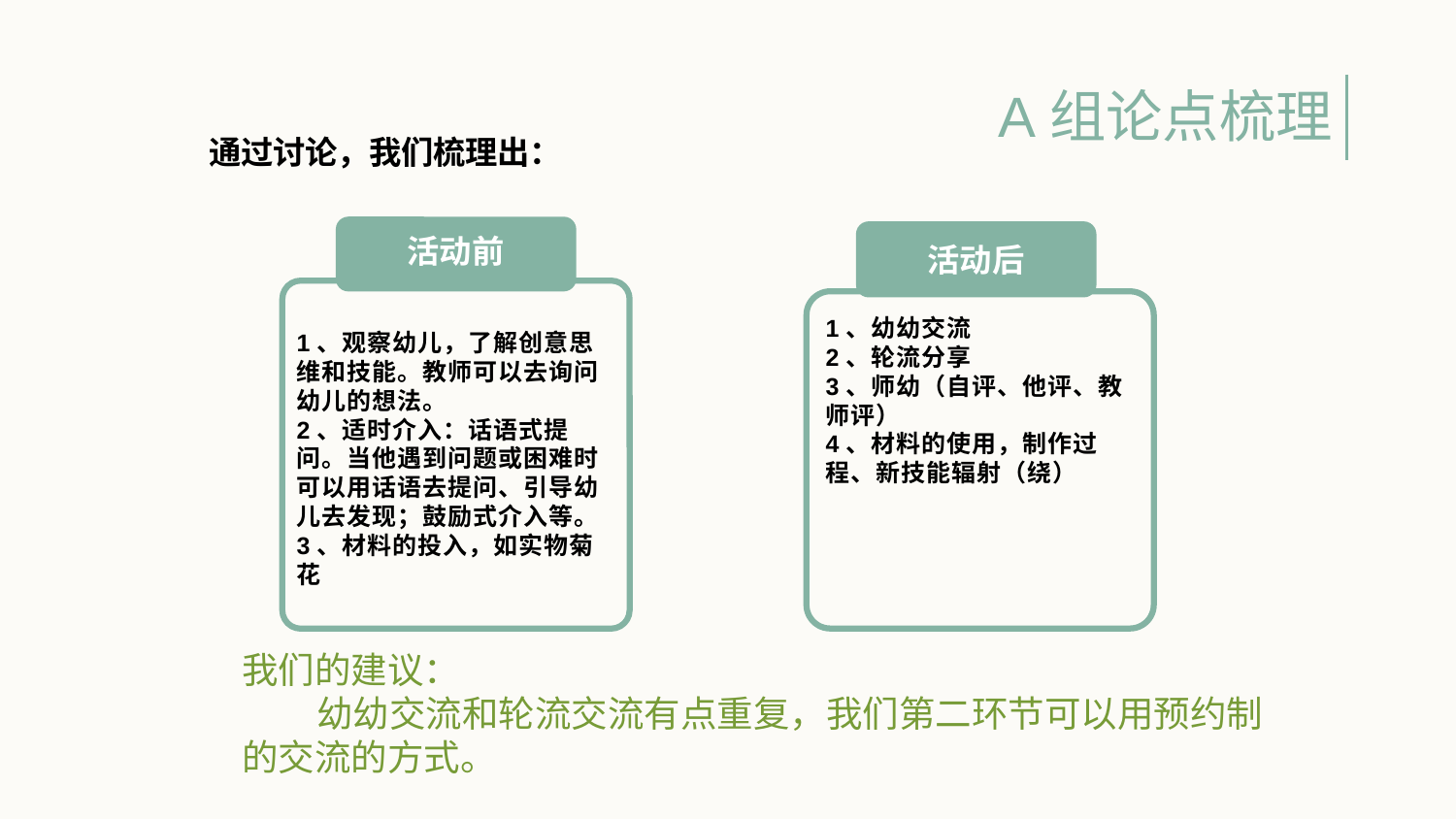

A组论点梳理
通过讨论，我们梳理出：

活动后

活动前

1、幼幼交流
2、轮流分享
3、师幼（自评、他评、教师评）
4、材料的使用，制作过程、新技能辐射（绕）
1、观察幼儿，了解创意思维和技能。教师可以去询问幼儿的想法。
2、适时介入：话语式提问。当他遇到问题或困难时可以用话语去提问、引导幼儿去发现；鼓励式介入等。
3、材料的投入，如实物菊花

我们的建议：
        幼幼交流和轮流交流有点重复，我们第二环节可以用预约制的交流的方式。